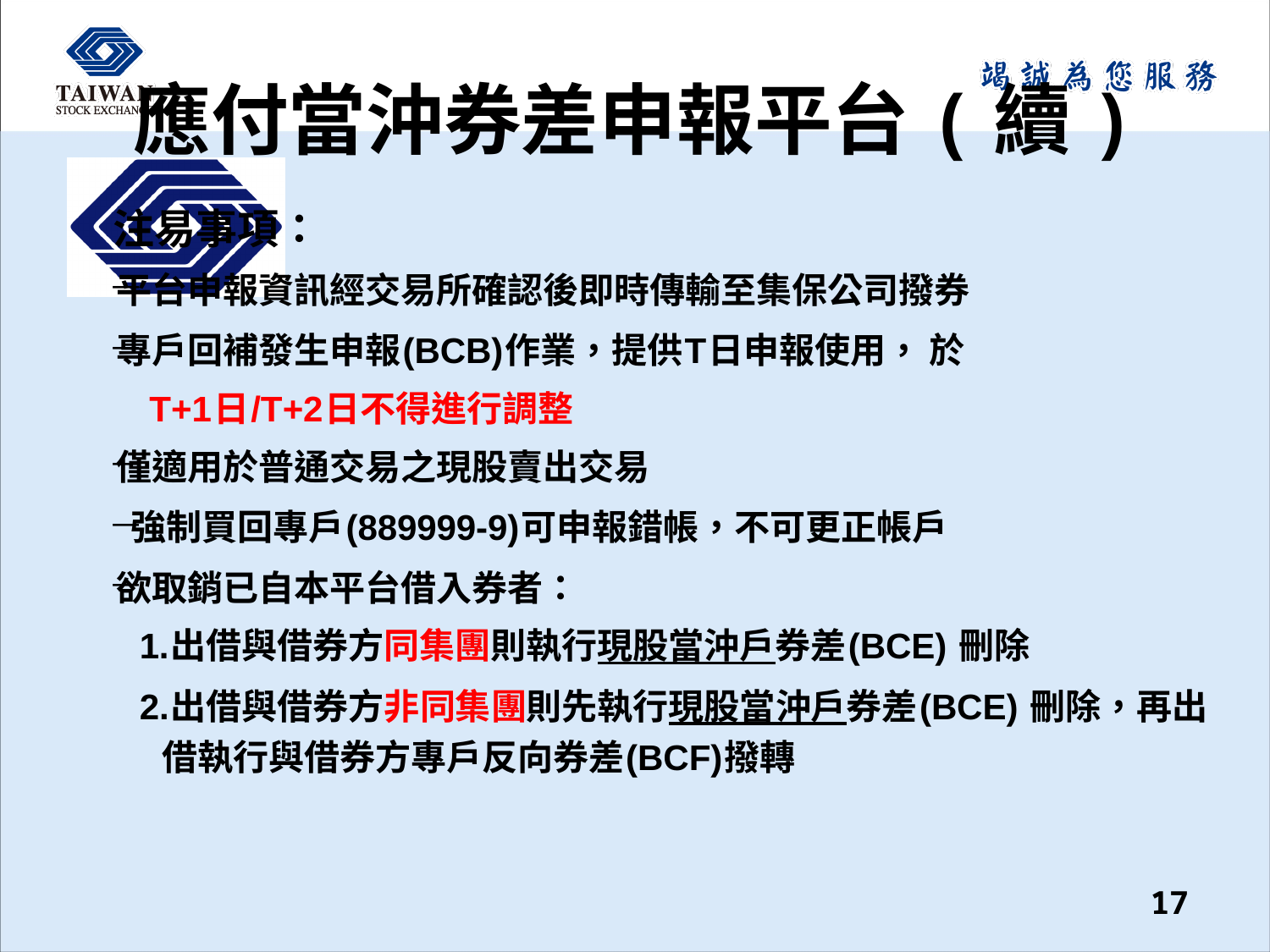

# 應付當沖券差申報平台(續)
注易事項：
平台申報資訊經交易所確認後即時傳輸至集保公司撥券
專戶回補發生申報(BCB)作業，提供T日申報使用， 於
    T+1日/T+2日不得進行調整
僅適用於普通交易之現股賣出交易
強制買回專戶(889999-9)可申報錯帳，不可更正帳戶
欲取銷已自本平台借入券者：
   1.出借與借券方同集團則執行現股當沖戶券差(BCE) 刪除
   2.出借與借券方非同集團則先執行現股當沖戶券差(BCE) 刪除，再出借執行與借券方專戶反向券差(BCF)撥轉

17